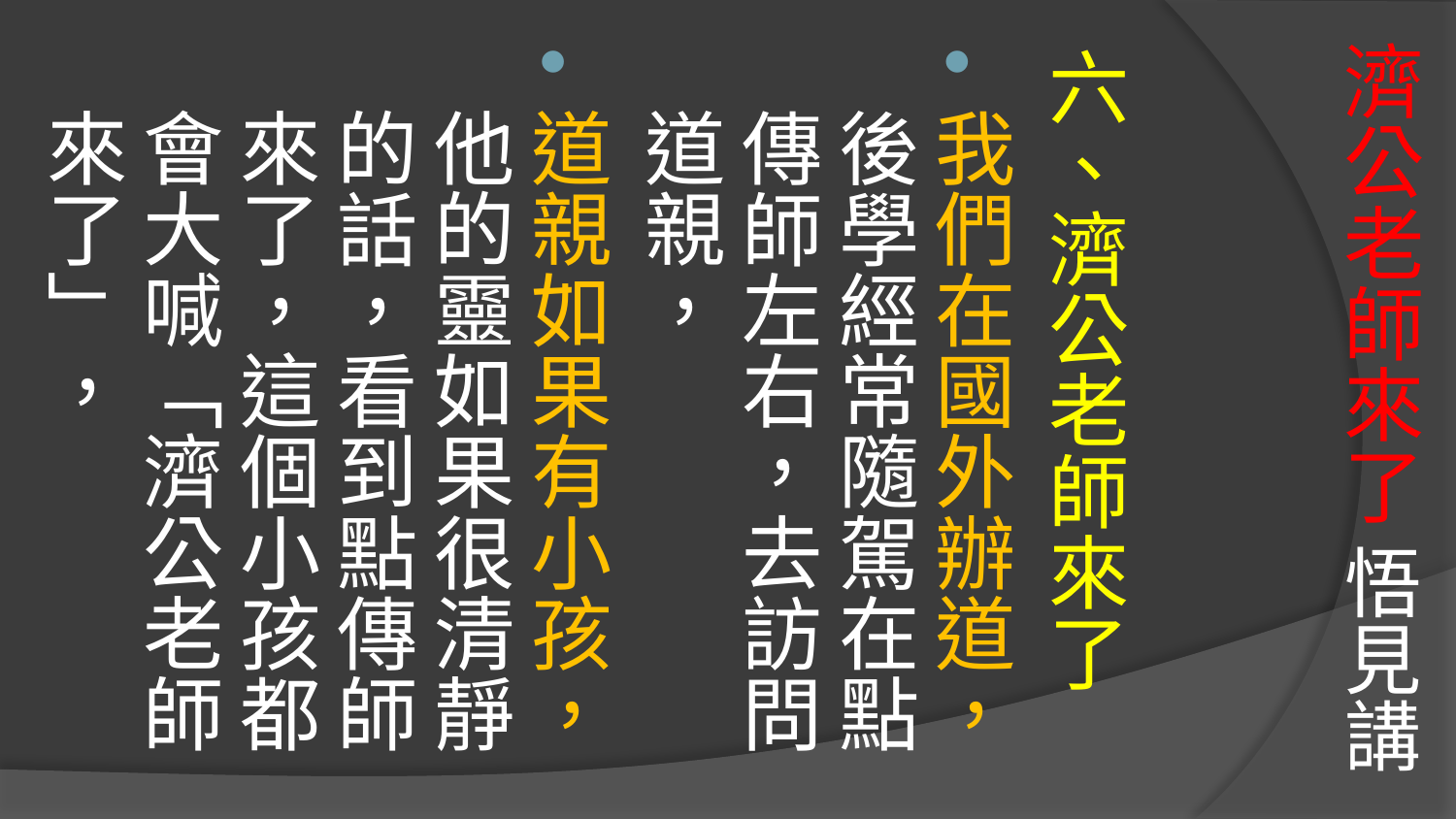

# 濟公老師來了 悟見講
六、濟公老師來了
我們在國外辦道，後學經常隨駕在點傳師左右，去訪問道親，
道親如果有小孩，他的靈如果很清靜的話，看到點傳師來了，這個小孩都會大喊「濟公老師來了」，